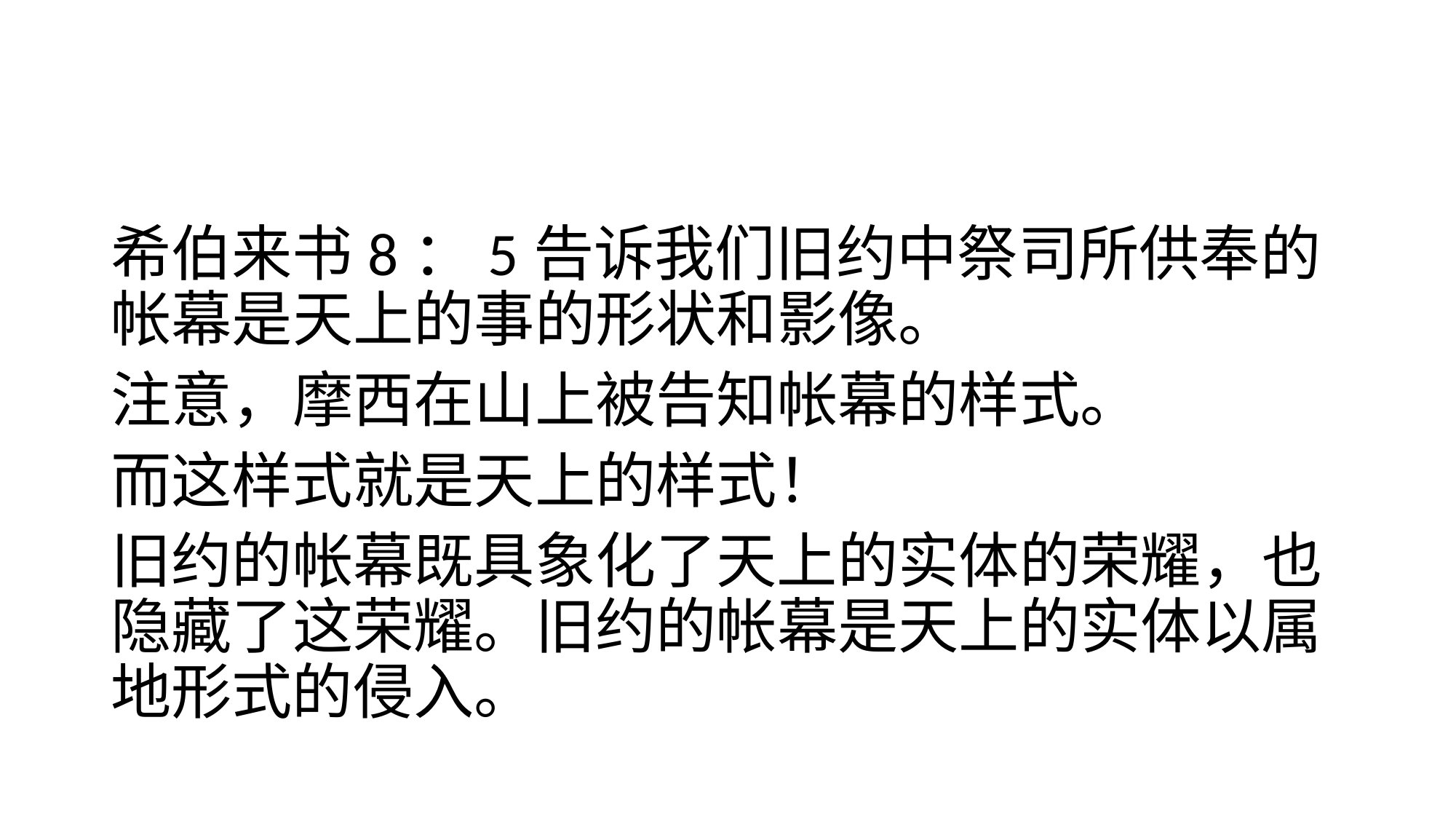

#
希伯来书8：5告诉我们旧约中祭司所供奉的帐幕是天上的事的形状和影像。
注意，摩西在山上被告知帐幕的样式。
而这样式就是天上的样式！
旧约的帐幕既具象化了天上的实体的荣耀，也隐藏了这荣耀。旧约的帐幕是天上的实体以属地形式的侵入。